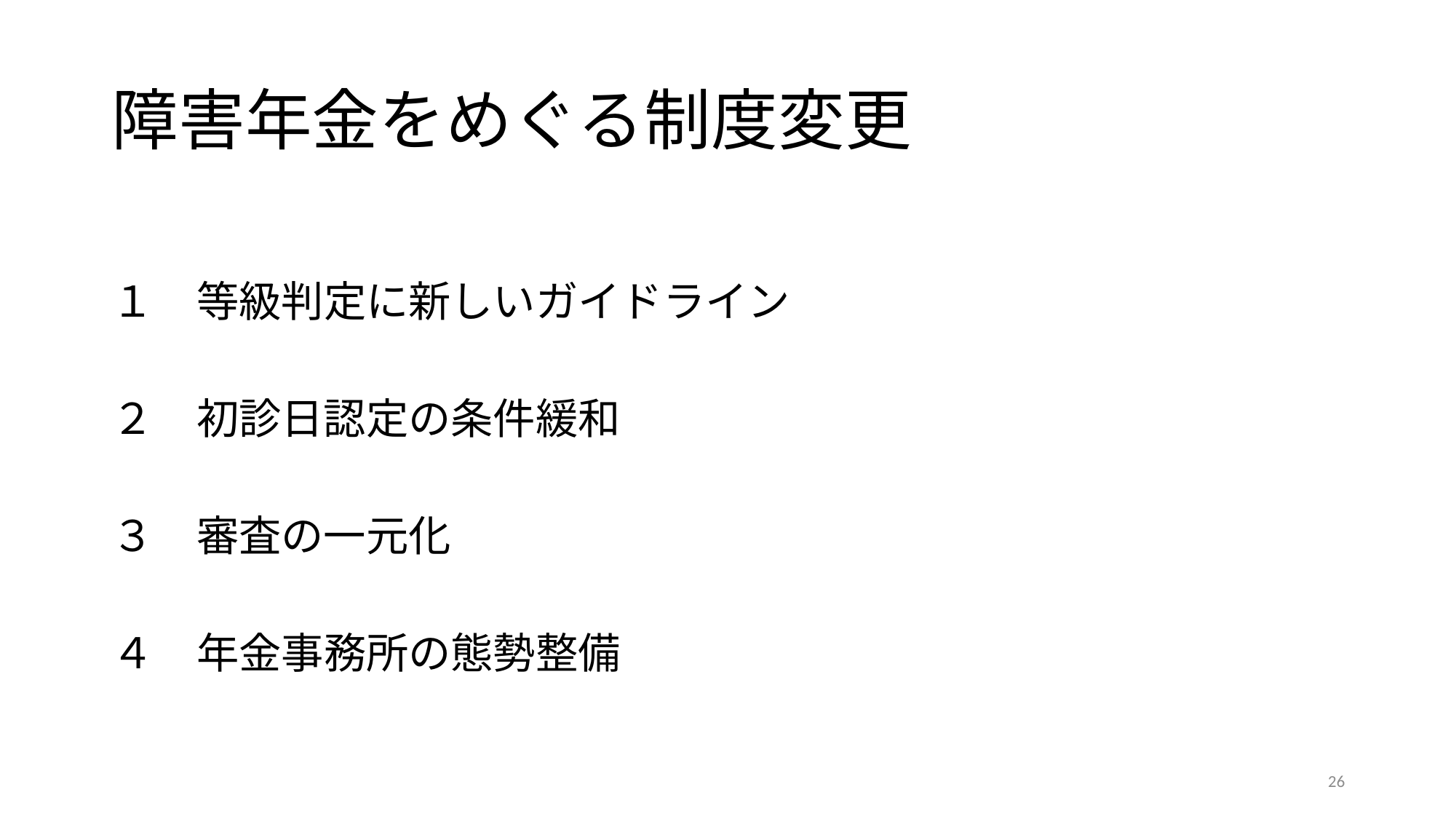

# 障害年金をめぐる制度変更
１　等級判定に新しいガイドライン
２　初診日認定の条件緩和
３　審査の一元化
４　年金事務所の態勢整備
26